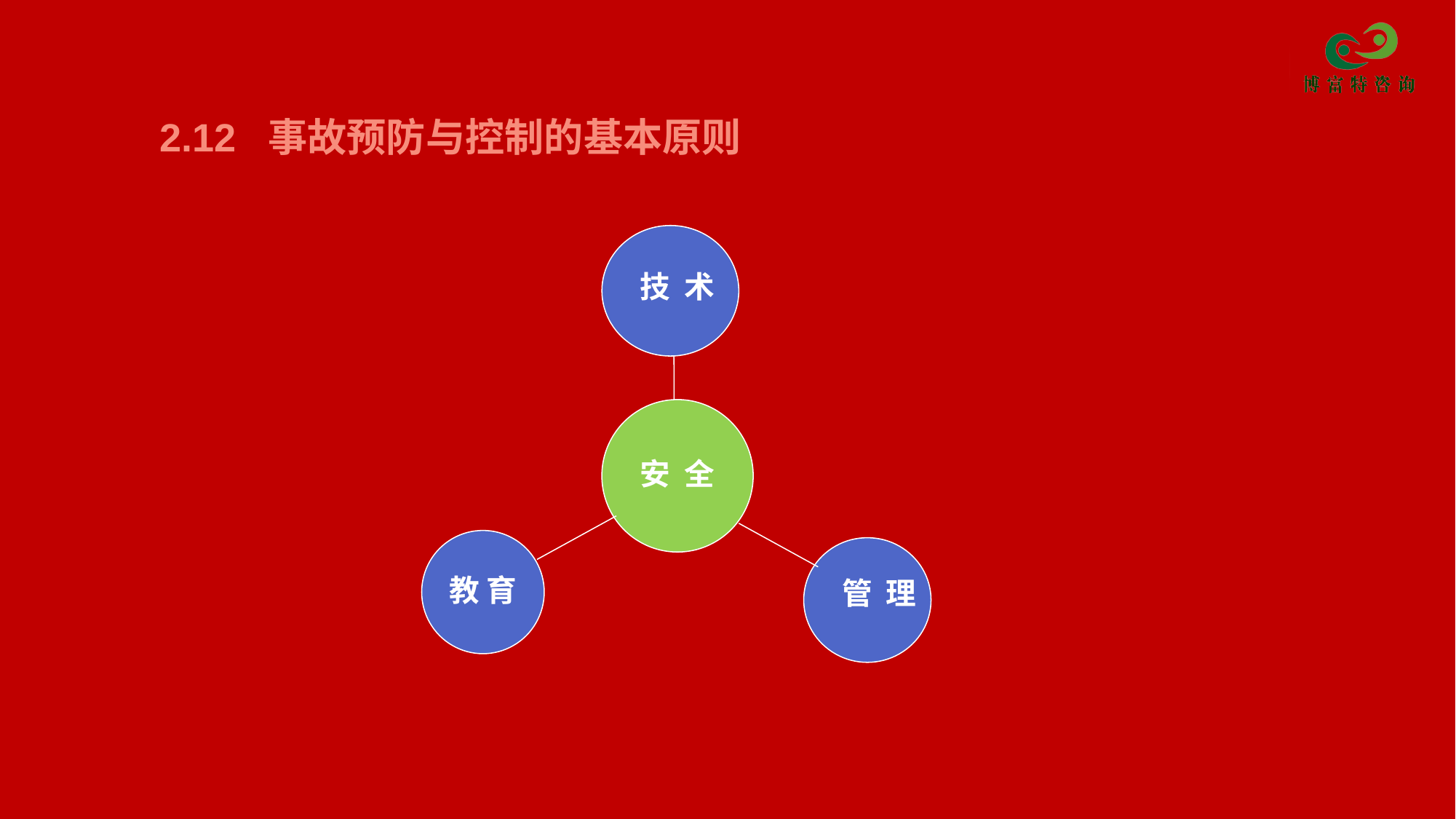

2.12  事故预防与控制的基本原则

技  术

安  全

教 育

管  理